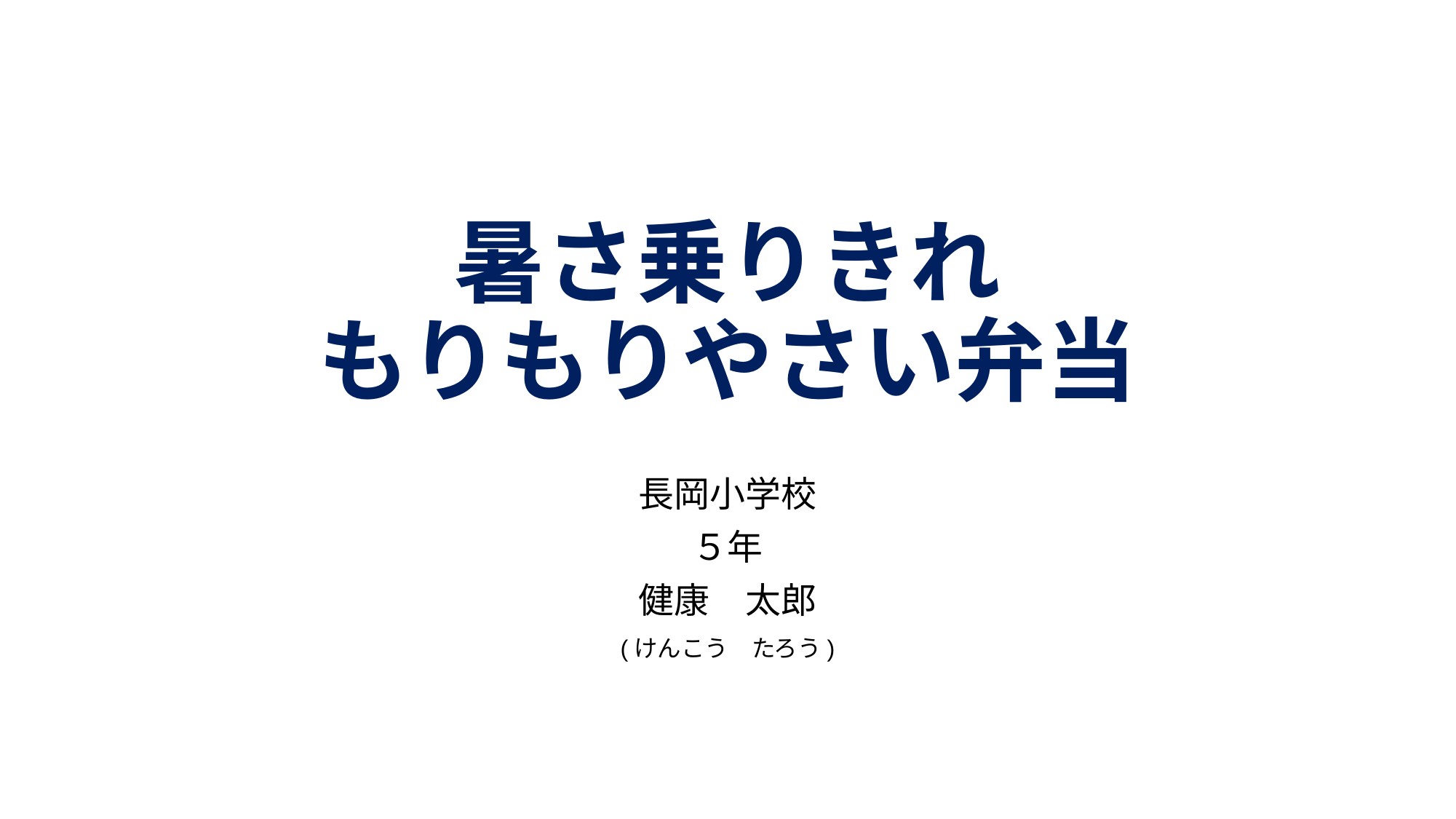

# 暑さ乗りきれ もりもりやさい弁当
長岡小学校
５年
健康　太郎
(けんこう　たろう)